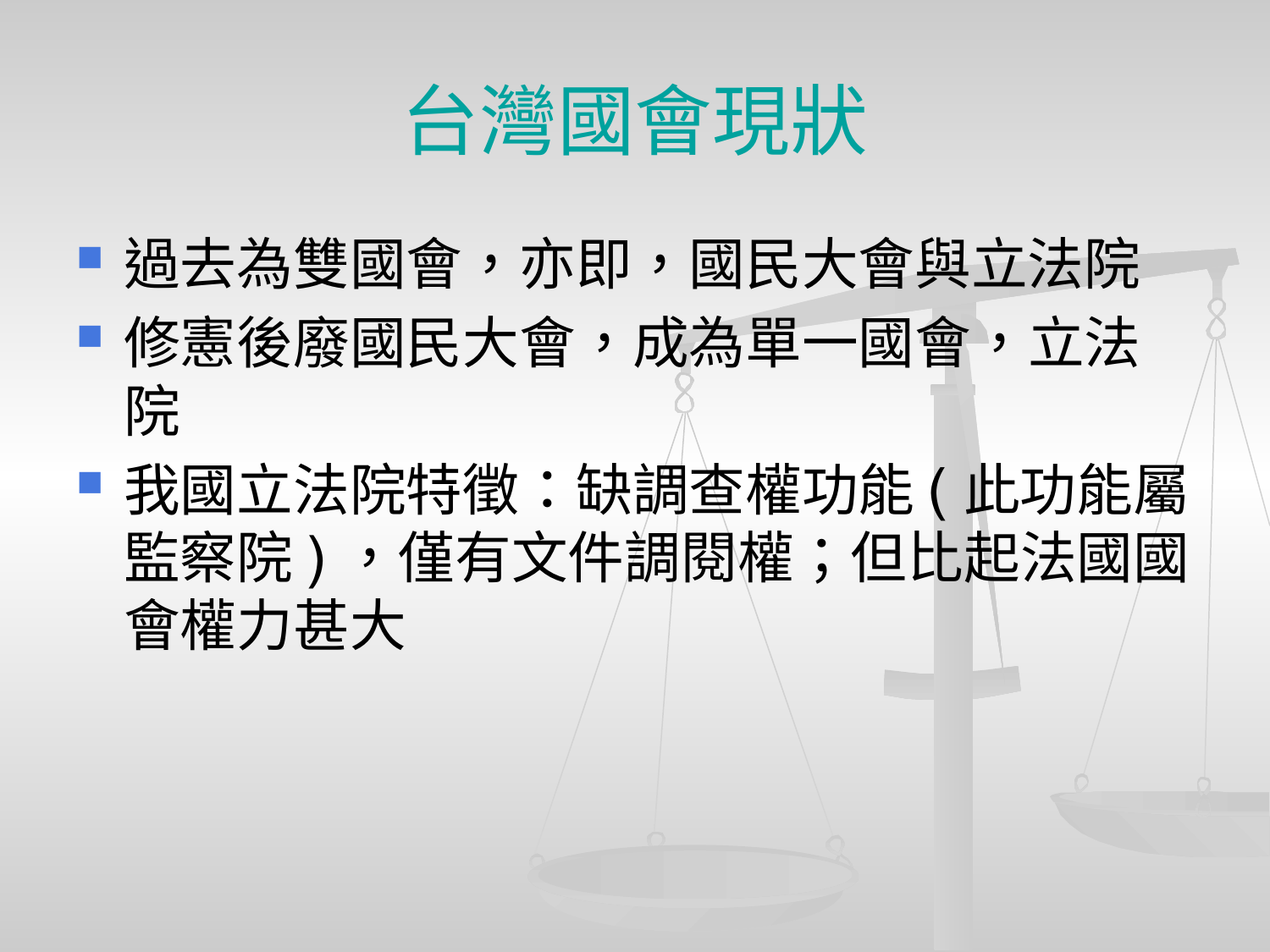

# 台灣國會現狀
過去為雙國會，亦即，國民大會與立法院
修憲後廢國民大會，成為單一國會，立法院
我國立法院特徵：缺調查權功能(此功能屬監察院)，僅有文件調閱權；但比起法國國會權力甚大